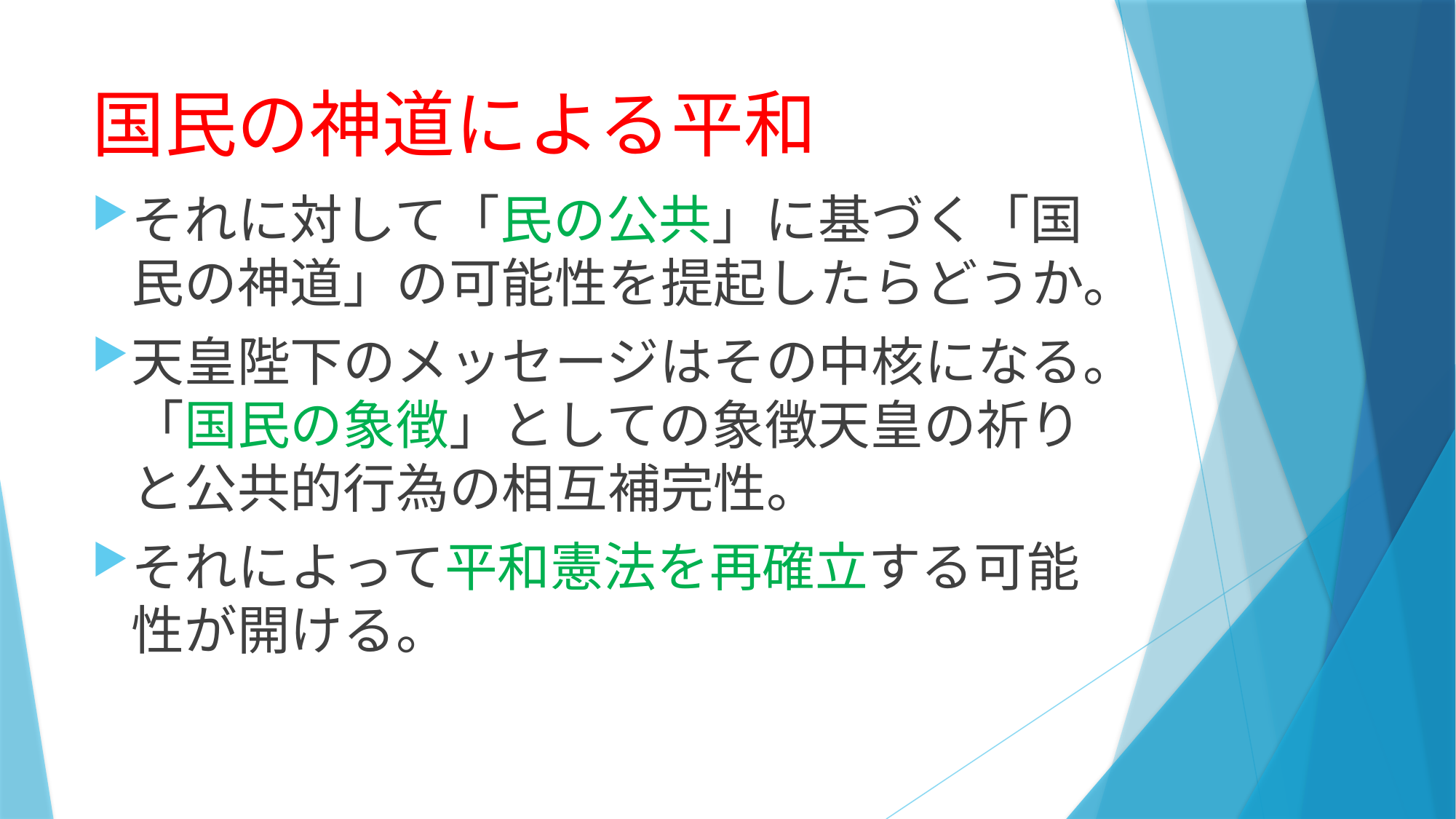

# 国民の神道による平和
それに対して「民の公共」に基づく「国民の神道」の可能性を提起したらどうか。
天皇陛下のメッセージはその中核になる。「国民の象徴」としての象徴天皇の祈りと公共的行為の相互補完性。
それによって平和憲法を再確立する可能性が開ける。